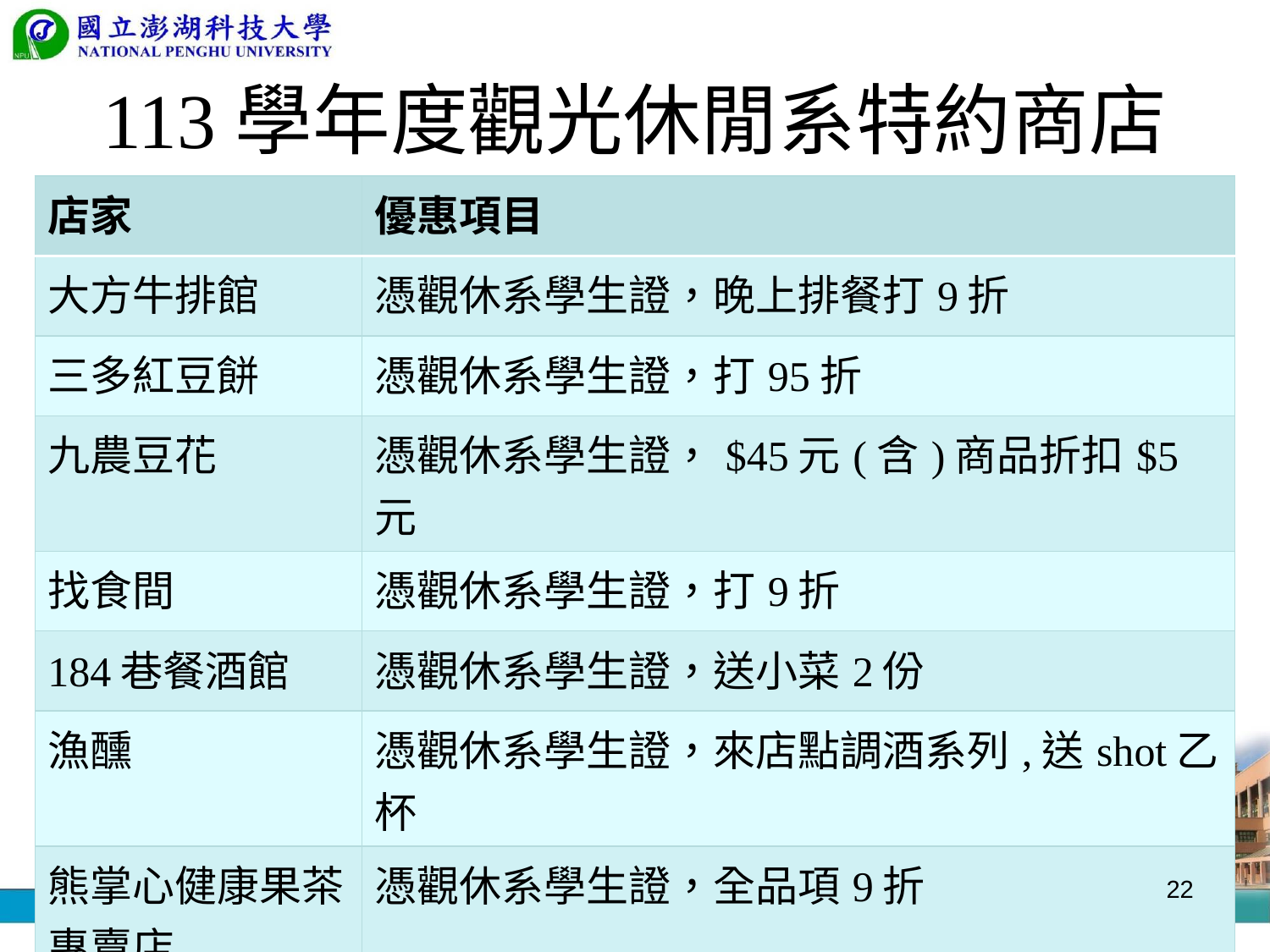

# 113學年度觀光休閒系特約商店
| 店家 | 優惠項目 |
| --- | --- |
| 大方牛排館 | 憑觀休系學生證，晚上排餐打9折 |
| 三多紅豆餅 | 憑觀休系學生證，打95折 |
| 九農豆花 | 憑觀休系學生證，$45元(含)商品折扣$5元 |
| 找食間 | 憑觀休系學生證，打9折 |
| 184巷餐酒館 | 憑觀休系學生證，送小菜2份 |
| 漁醺 | 憑觀休系學生證，來店點調酒系列,送shot乙杯 |
| 熊掌心健康果茶專賣店 | 憑觀休系學生證，全品項9折 |
| 捌捌零咖啡 | 憑觀休系學生證，全品項折10元 |
22